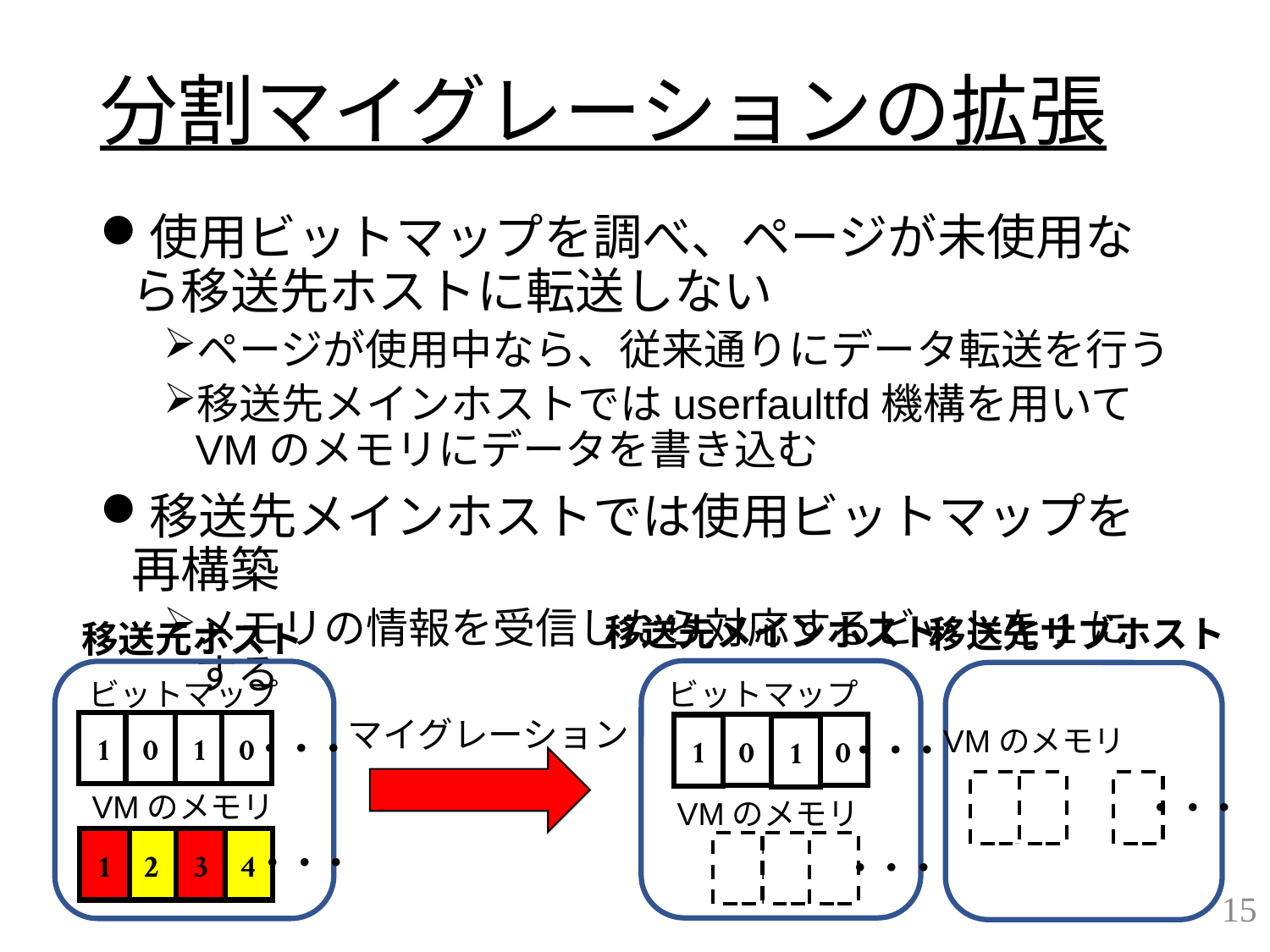

# 分割マイグレーションの拡張
使用ビットマップを調べ、ページが未使用なら移送先ホストに転送しない
ページが使用中なら、従来通りにデータ転送を行う
移送先メインホストではuserfaultfd機構を用いてVMのメモリにデータを書き込む
移送先メインホストでは使用ビットマップを再構築
メモリの情報を受信したら対応するビットを1にする
移送先メインホスト
移送先サブホスト
移送元ホスト

ビットマップ
ビットマップ
マイグレーション
1
0
1
0
0
0
0
0
1
VMのメモリ
1
・・・
・・・

VMのメモリ
・・・
VMのメモリ
1
2
3
4

・・・
・・・
15